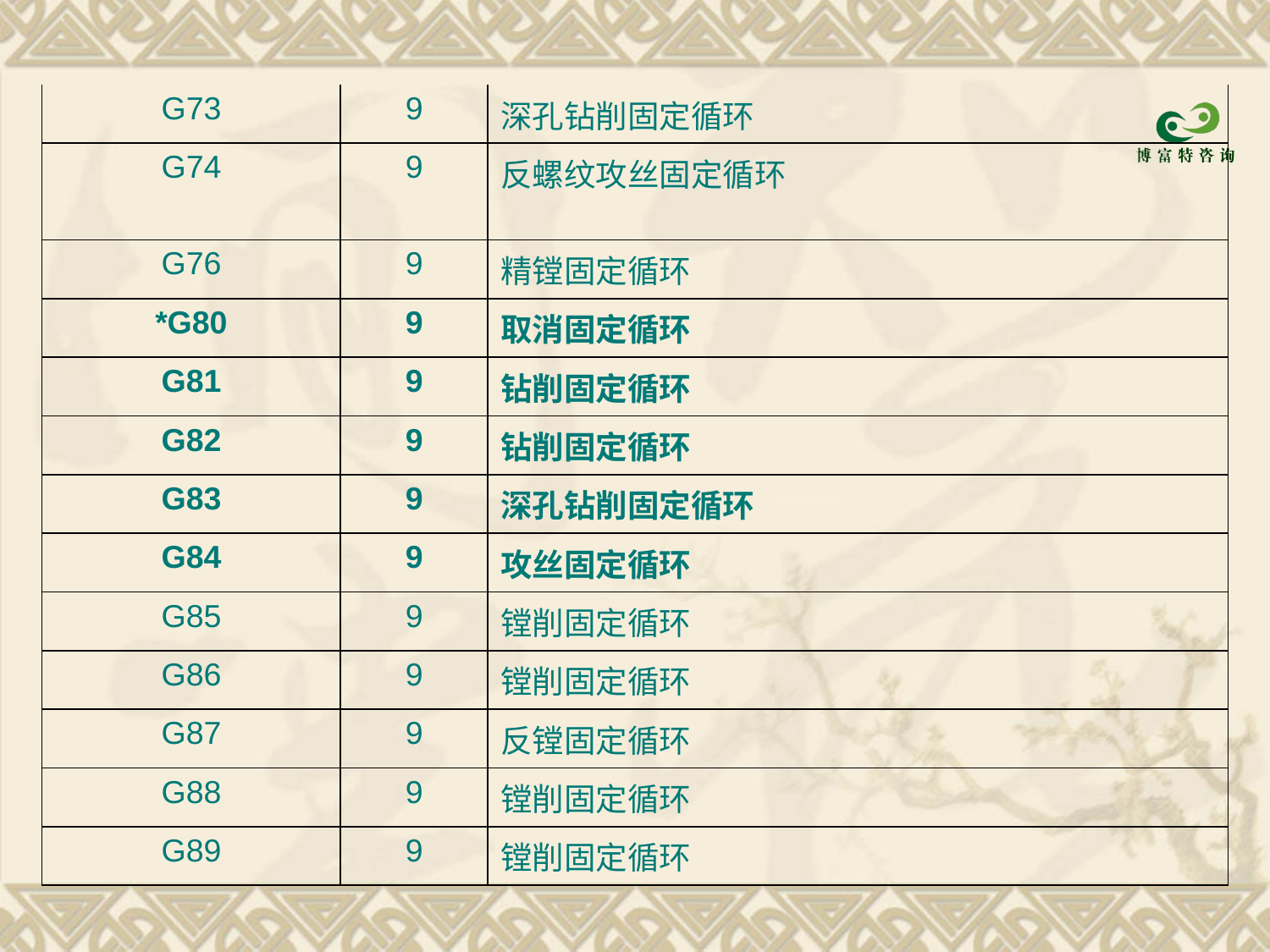

| G73 | 9 | 深孔钻削固定循环 |
| --- | --- | --- |
| G74 | 9 | 反螺纹攻丝固定循环 |
| G76 | 9 | 精镗固定循环 |
| \*G80 | 9 | 取消固定循环 |
| G81 | 9 | 钻削固定循环 |
| G82 | 9 | 钻削固定循环 |
| G83 | 9 | 深孔钻削固定循环 |
| G84 | 9 | 攻丝固定循环 |
| G85 | 9 | 镗削固定循环 |
| G86 | 9 | 镗削固定循环 |
| G87 | 9 | 反镗固定循环 |
| G88 | 9 | 镗削固定循环 |
| G89 | 9 | 镗削固定循环 |